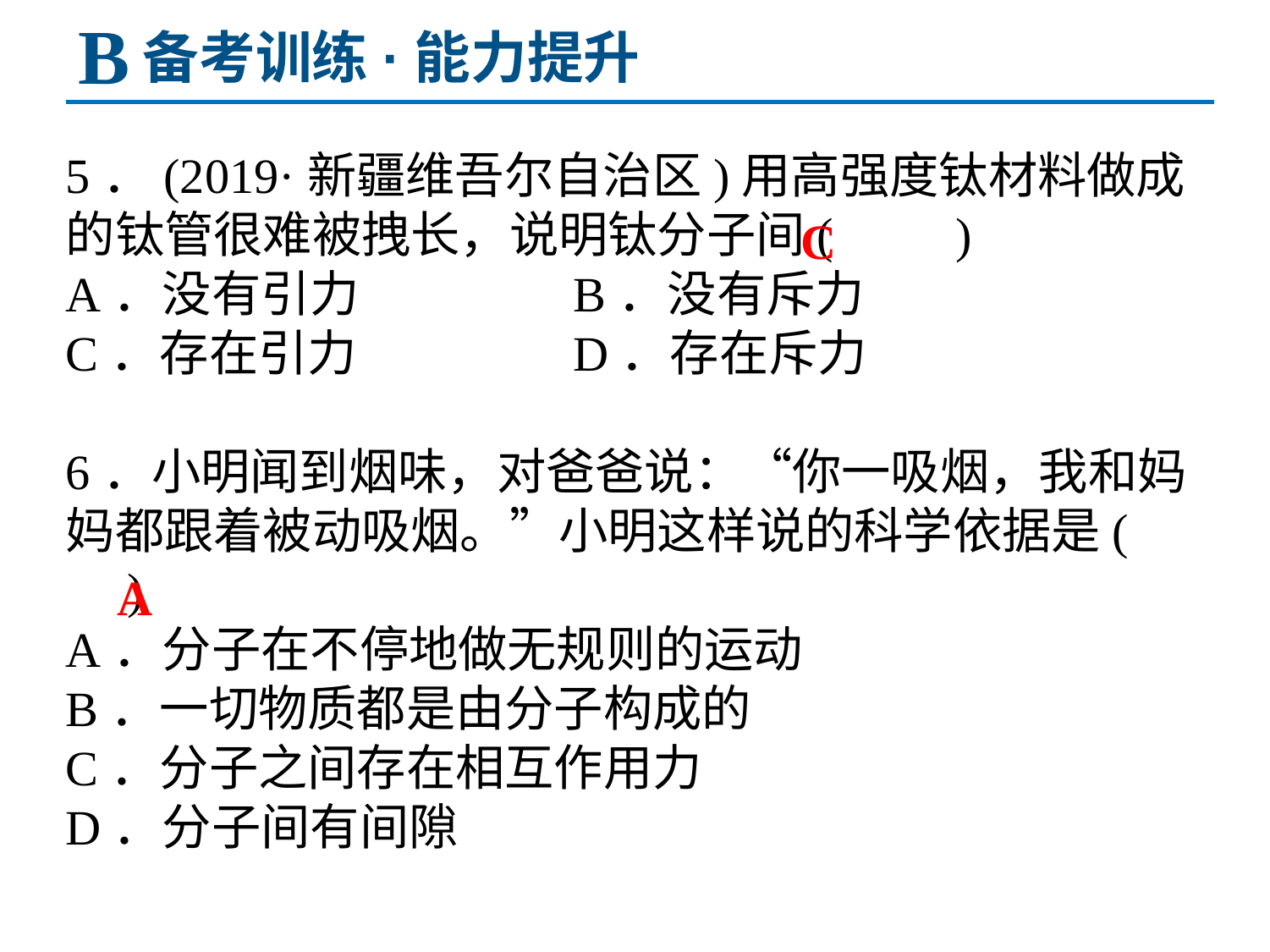

B
备考训练·能力提升
5．(2019·新疆维吾尔自治区)用高强度钛材料做成的钛管很难被拽长，说明钛分子间(　　)
A．没有引力  		B．没有斥力
C．存在引力  		D．存在斥力

6．小明闻到烟味，对爸爸说：“你一吸烟，我和妈妈都跟着被动吸烟。”小明这样说的科学依据是(　　)
A．分子在不停地做无规则的运动
B．一切物质都是由分子构成的
C．分子之间存在相互作用力
D．分子间有间隙
C
A